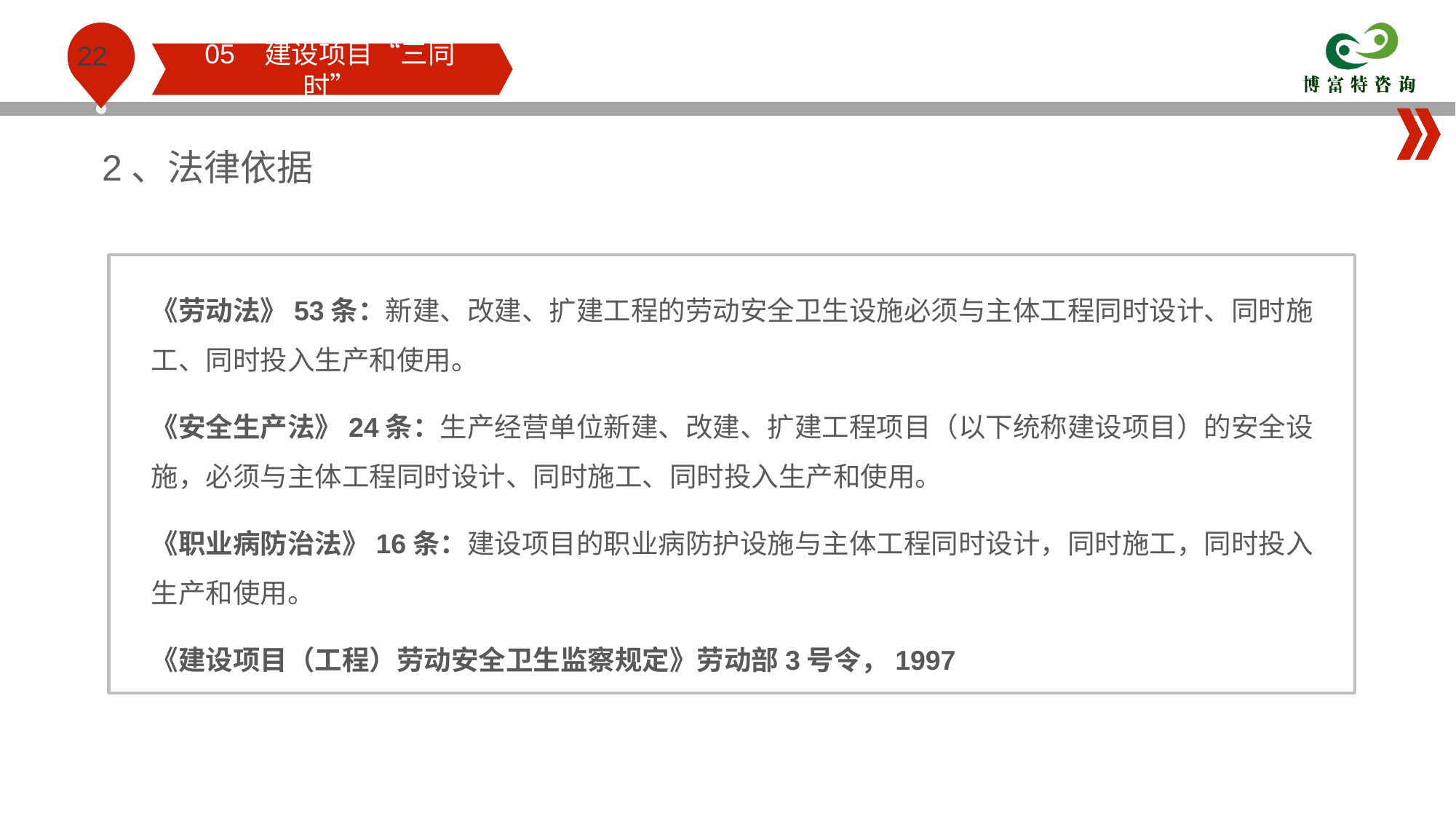

05   建设项目“三同时”

2、法律依据

《劳动法》53条：新建、改建、扩建工程的劳动安全卫生设施必须与主体工程同时设计、同时施工、同时投入生产和使用。
《安全生产法》24条：生产经营单位新建、改建、扩建工程项目（以下统称建设项目）的安全设施，必须与主体工程同时设计、同时施工、同时投入生产和使用。
《职业病防治法》16条：建设项目的职业病防护设施与主体工程同时设计，同时施工，同时投入生产和使用。
《建设项目（工程）劳动安全卫生监察规定》劳动部3号令，1997